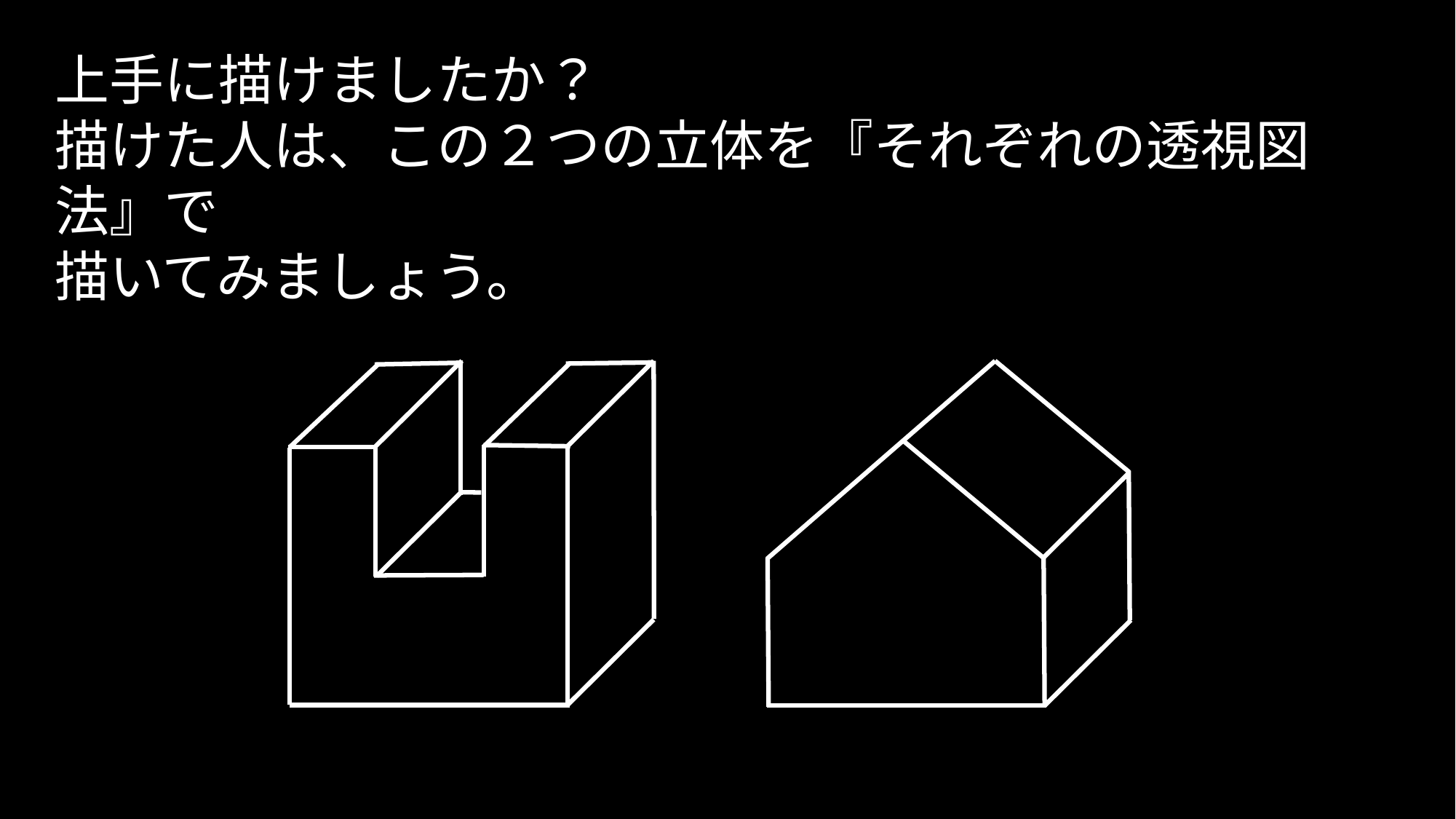

上手に描けましたか？
描けた人は、この２つの立体を『それぞれの透視図法』で
描いてみましょう。